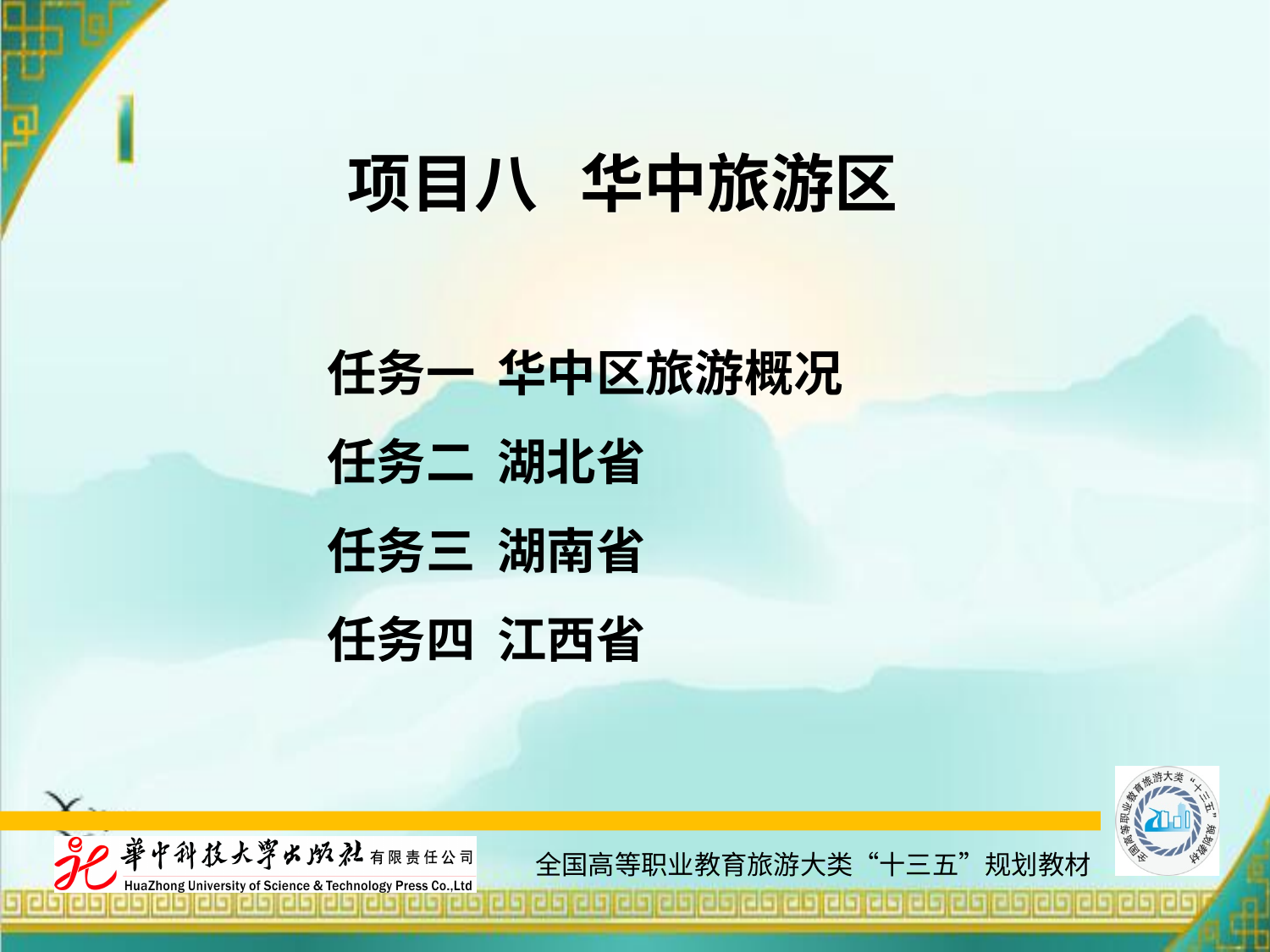

项目八   华中旅游区
任务一  华中区旅游概况
任务二  湖北省
任务三  湖南省
任务四  江西省